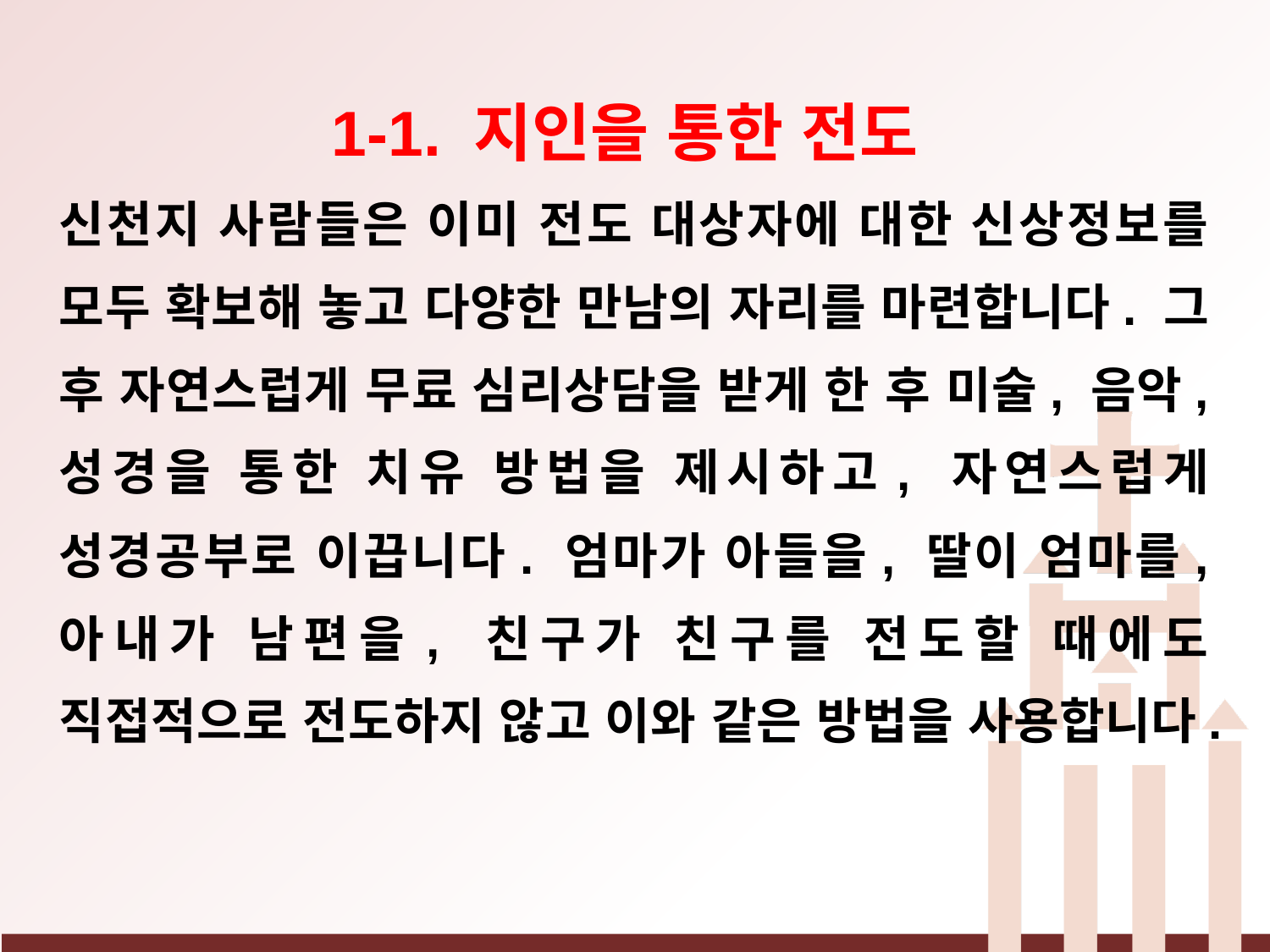

1-1. 지인을 통한 전도
신천지 사람들은 이미 전도 대상자에 대한 신상정보를 모두 확보해 놓고 다양한 만남의 자리를 마련합니다. 그 후 자연스럽게 무료 심리상담을 받게 한 후 미술, 음악, 성경을 통한 치유 방법을 제시하고, 자연스럽게 성경공부로 이끕니다. 엄마가 아들을, 딸이 엄마를, 아내가 남편을, 친구가 친구를 전도할 때에도 직접적으로 전도하지 않고 이와 같은 방법을 사용합니다.